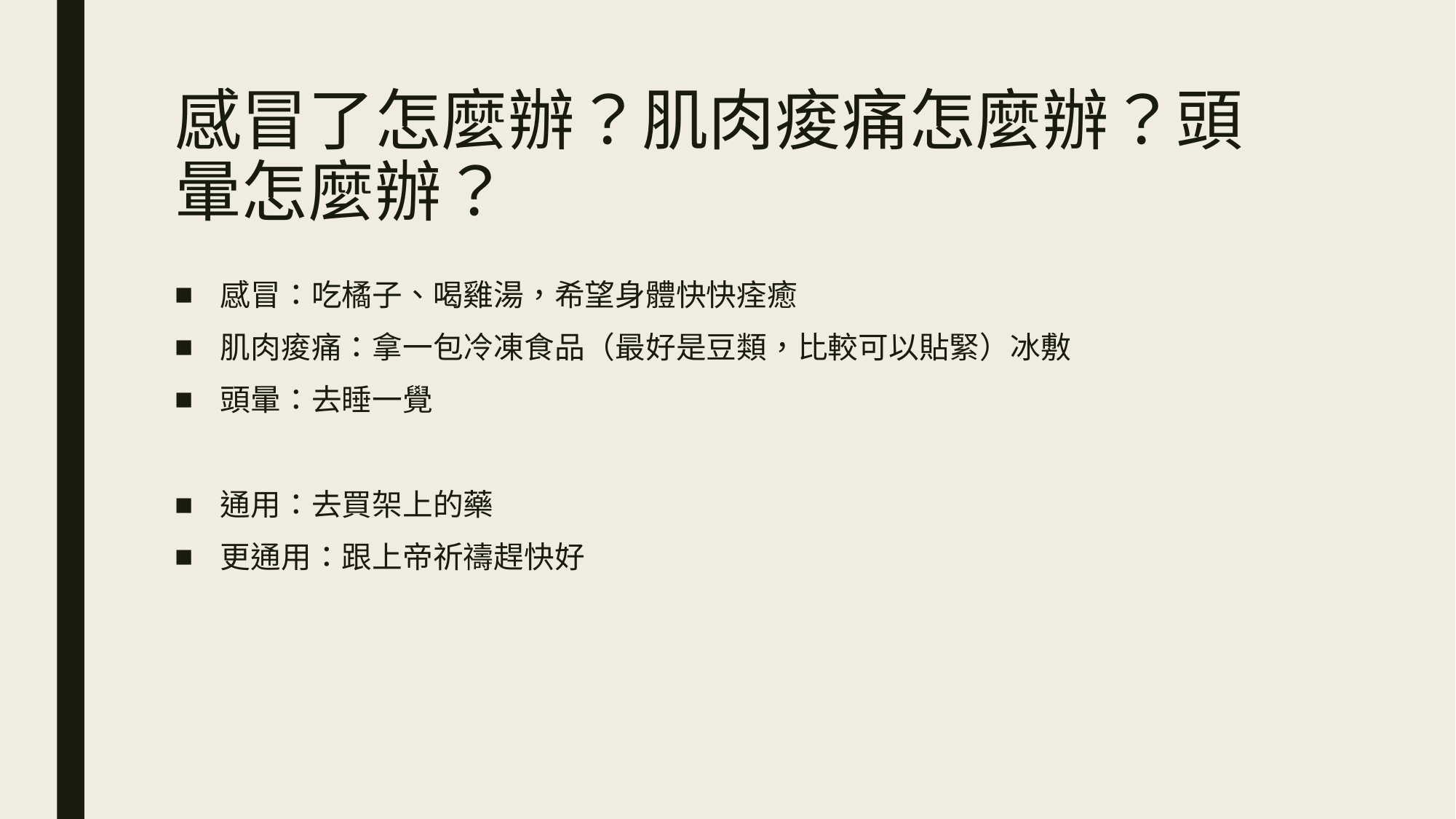

# 感冒了怎麼辦？肌肉痠痛怎麼辦？頭暈怎麼辦？
感冒：吃橘子、喝雞湯，希望身體快快痊癒
肌肉痠痛：拿一包冷凍食品（最好是豆類，比較可以貼緊）冰敷
頭暈：去睡一覺

通用：去買架上的藥
更通用：跟上帝祈禱趕快好